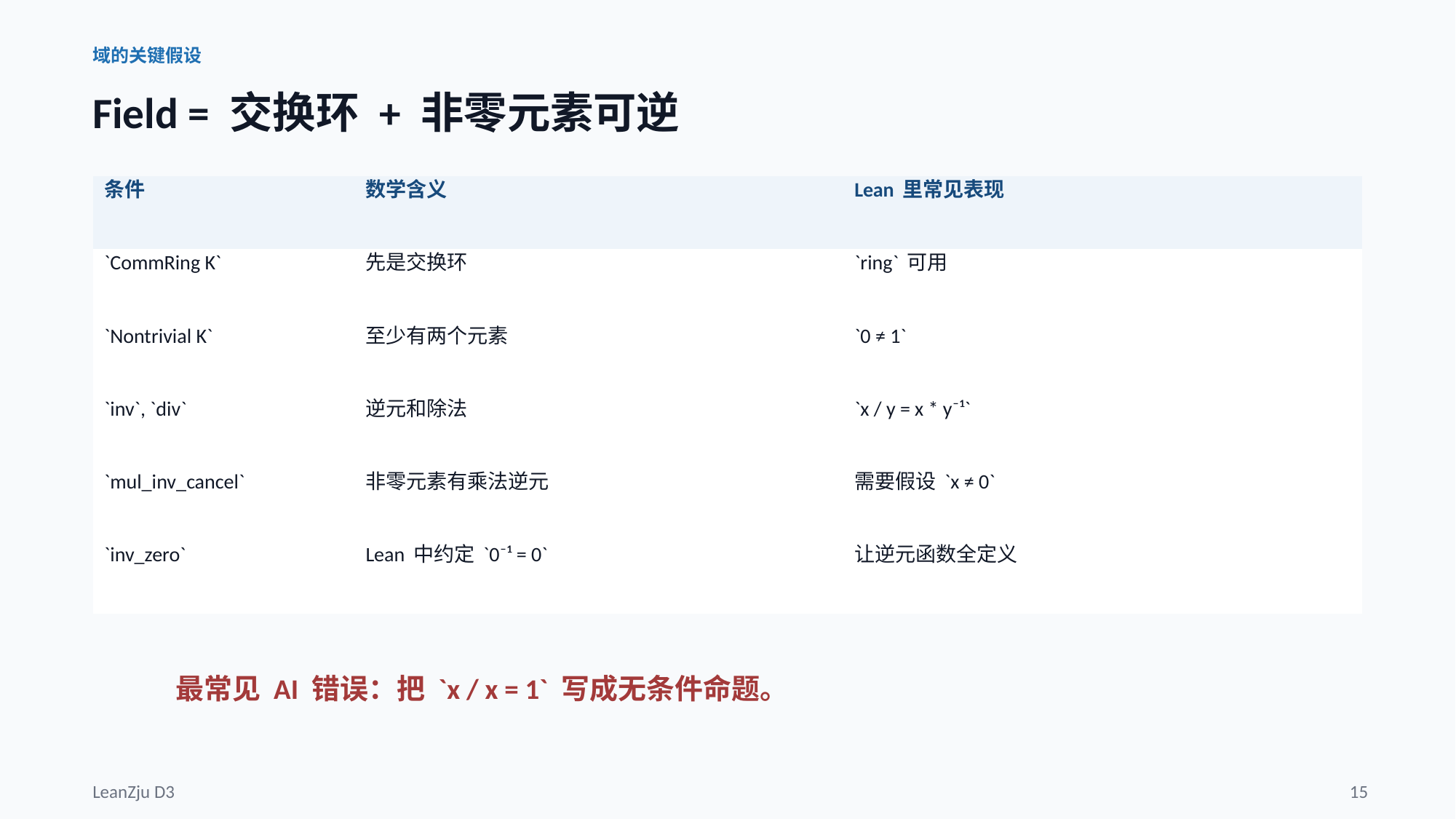

域的关键假设
Field = 交换环 + 非零元素可逆
| 条件 | 数学含义 | Lean 里常见表现 |
| --- | --- | --- |
| `CommRing K` | 先是交换环 | `ring` 可用 |
| `Nontrivial K` | 至少有两个元素 | `0 ≠ 1` |
| `inv`, `div` | 逆元和除法 | `x / y = x \* y⁻¹` |
| `mul\_inv\_cancel` | 非零元素有乘法逆元 | 需要假设 `x ≠ 0` |
| `inv\_zero` | Lean 中约定 `0⁻¹ = 0` | 让逆元函数全定义 |
最常见 AI 错误：把 `x / x = 1` 写成无条件命题。
LeanZju D3
15